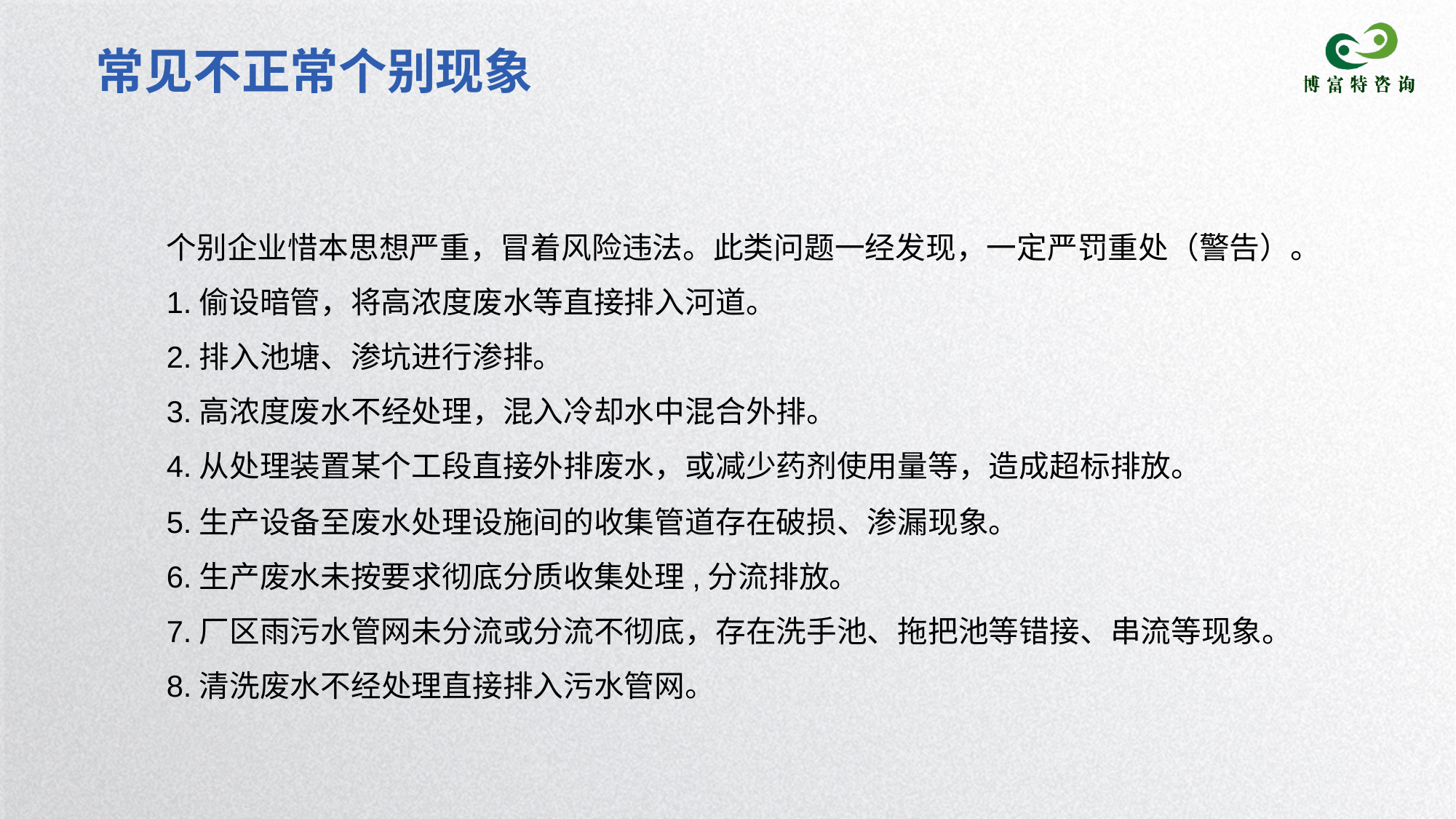

常见不正常个别现象
个别企业惜本思想严重，冒着风险违法。此类问题一经发现，一定严罚重处（警告）。
1.偷设暗管，将高浓度废水等直接排入河道。
2.排入池塘、渗坑进行渗排。
3.高浓度废水不经处理，混入冷却水中混合外排。
4.从处理装置某个工段直接外排废水，或减少药剂使用量等，造成超标排放。
5.生产设备至废水处理设施间的收集管道存在破损、渗漏现象。
6.生产废水未按要求彻底分质收集处理,分流排放。
7.厂区雨污水管网未分流或分流不彻底，存在洗手池、拖把池等错接、串流等现象。
8.清洗废水不经处理直接排入污水管网。